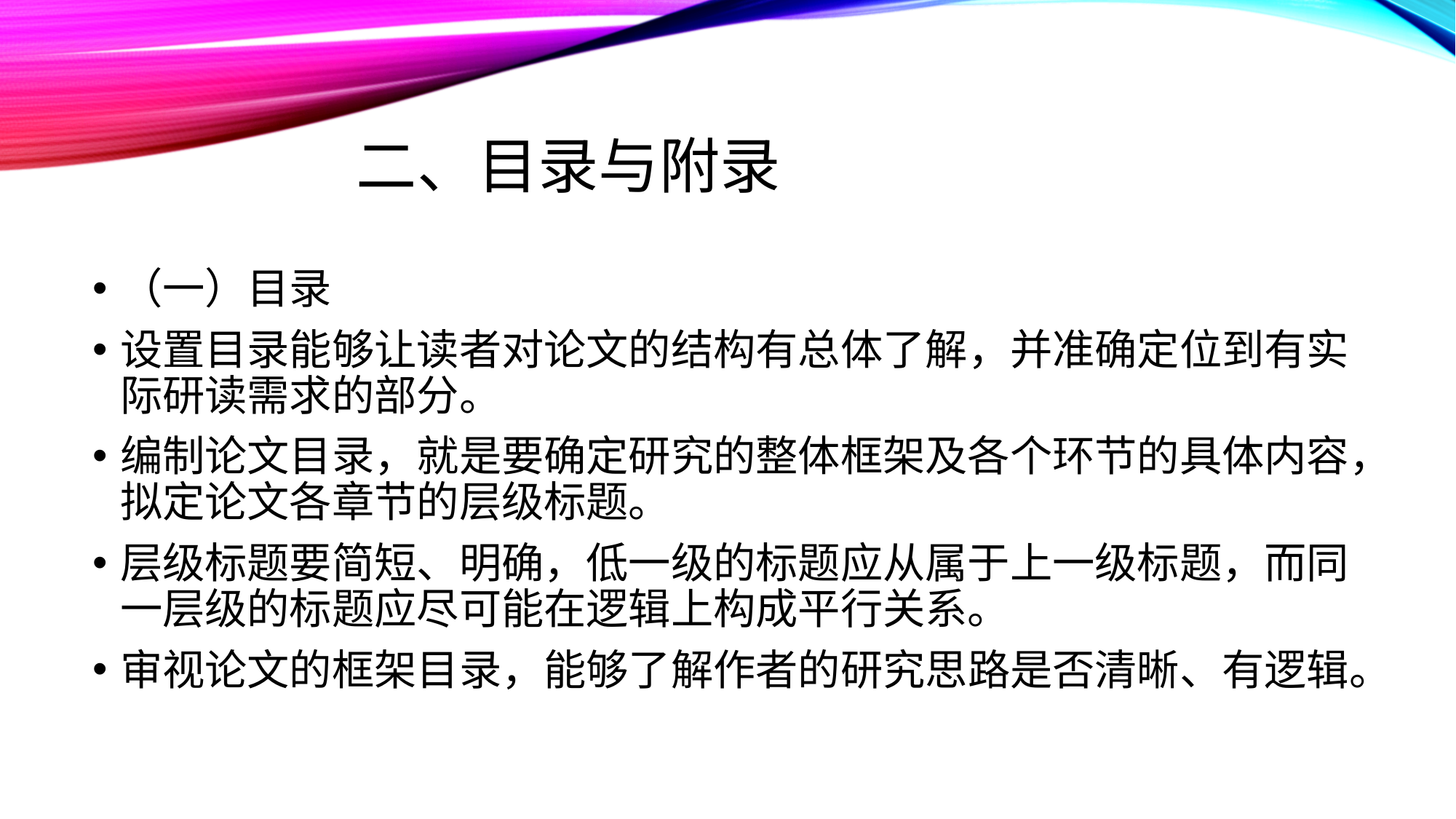

# 二、目录与附录
（一）目录
设置目录能够让读者对论文的结构有总体了解，并准确定位到有实际研读需求的部分。
编制论文目录，就是要确定研究的整体框架及各个环节的具体内容，拟定论文各章节的层级标题。
层级标题要简短、明确，低一级的标题应从属于上一级标题，而同一层级的标题应尽可能在逻辑上构成平行关系。
审视论文的框架目录，能够了解作者的研究思路是否清晰、有逻辑。